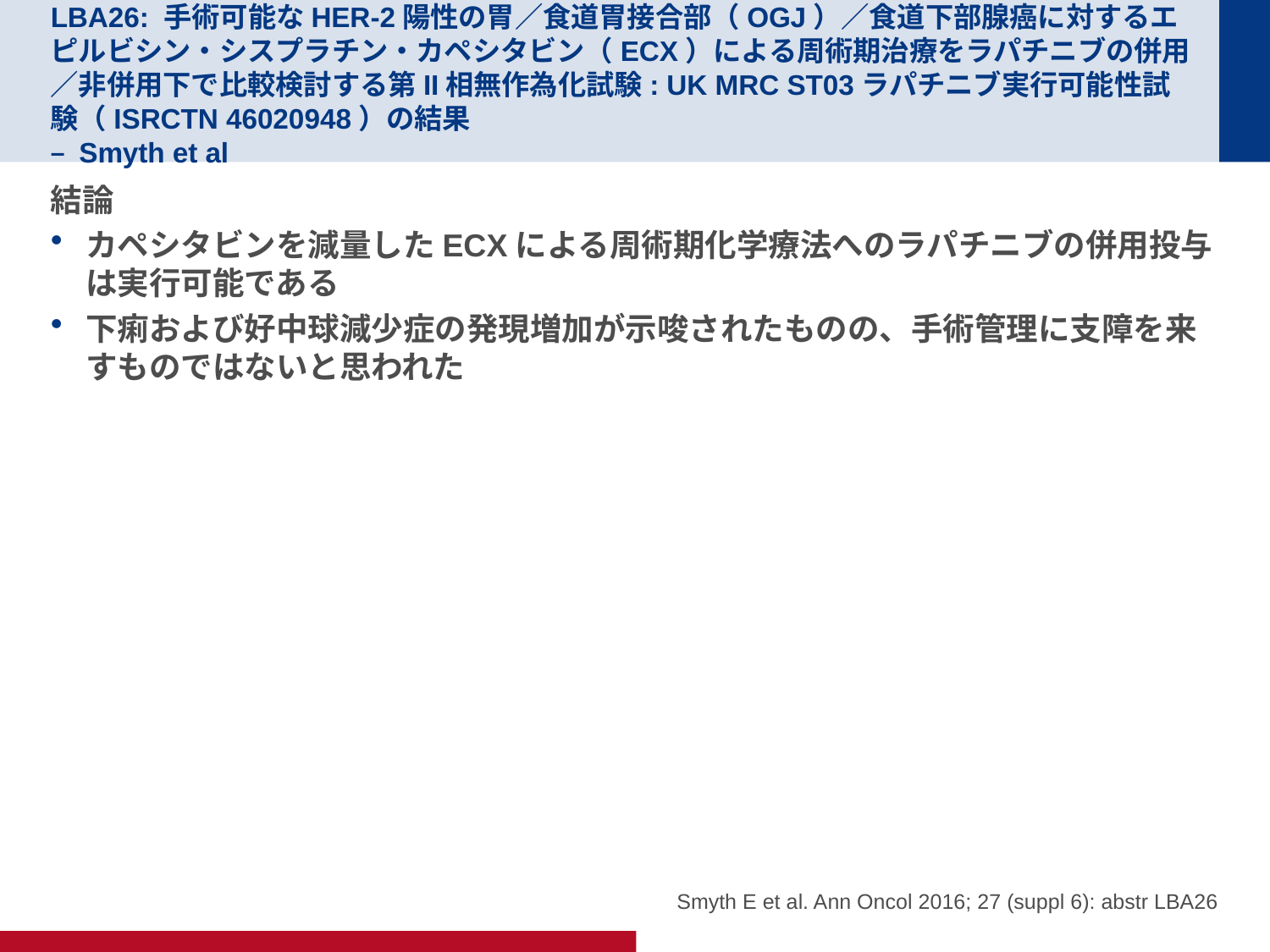

# LBA26: 手術可能なHER-2陽性の胃／食道胃接合部（OGJ）／食道下部腺癌に対するエピルビシン・シスプラチン・カペシタビン（ECX）による周術期治療をラパチニブの併用／非併用下で比較検討する第II相無作為化試験: UK MRC ST03ラパチニブ実行可能性試験（ISRCTN 46020948）の結果 – Smyth et al
結論
カペシタビンを減量したECXによる周術期化学療法へのラパチニブの併用投与は実行可能である
下痢および好中球減少症の発現増加が示唆されたものの、手術管理に支障を来すものではないと思われた

Smyth E et al. Ann Oncol 2016; 27 (suppl 6): abstr LBA26